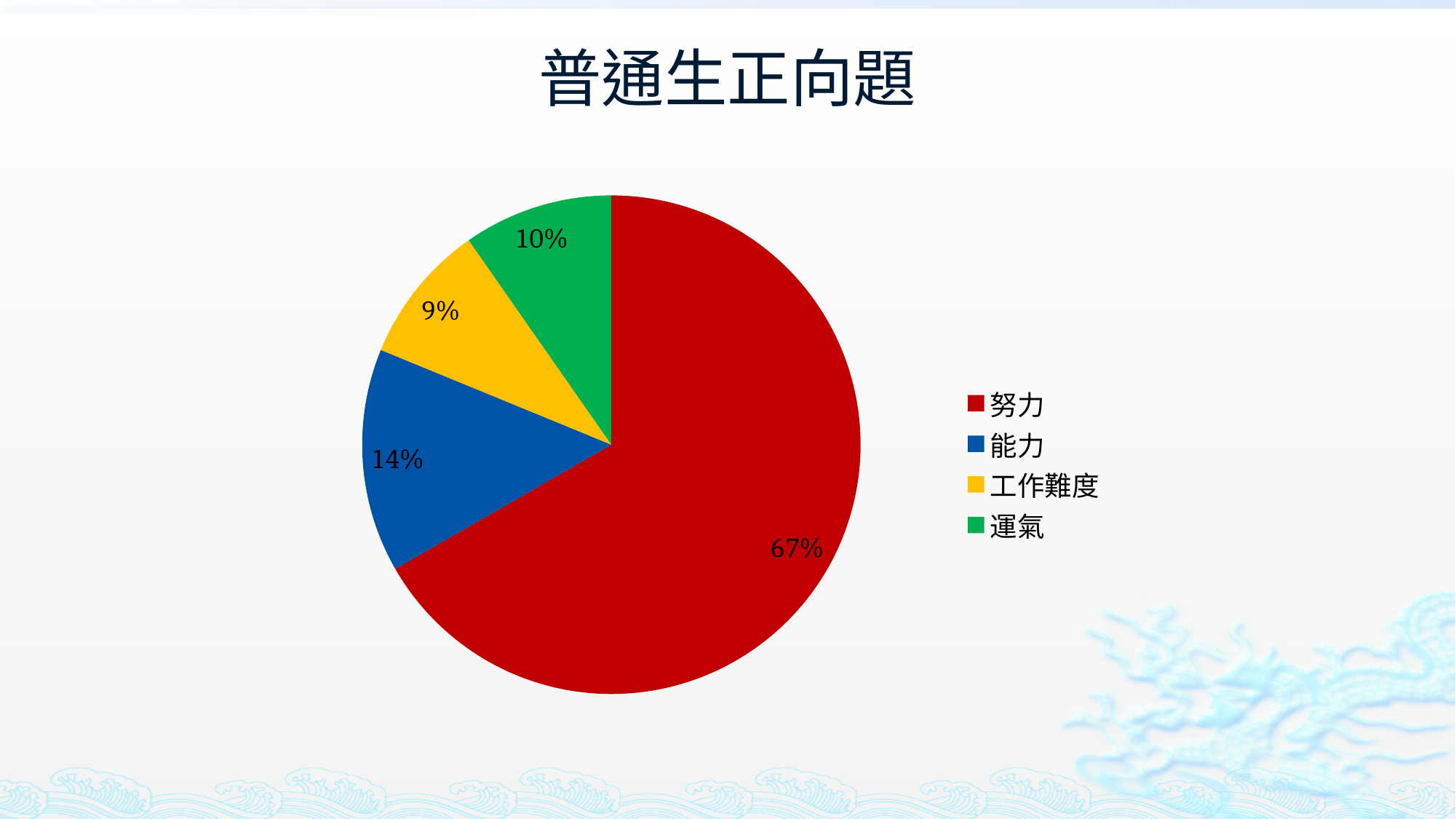

# 普通生正向題

### Chart

| Category | 銷售 |
|---|---|
| 努力 | 66.7 |
| 能力 | 14.5 |
| 工作難度 | 9.1 |
| 運氣 | 9.700000000000001 |